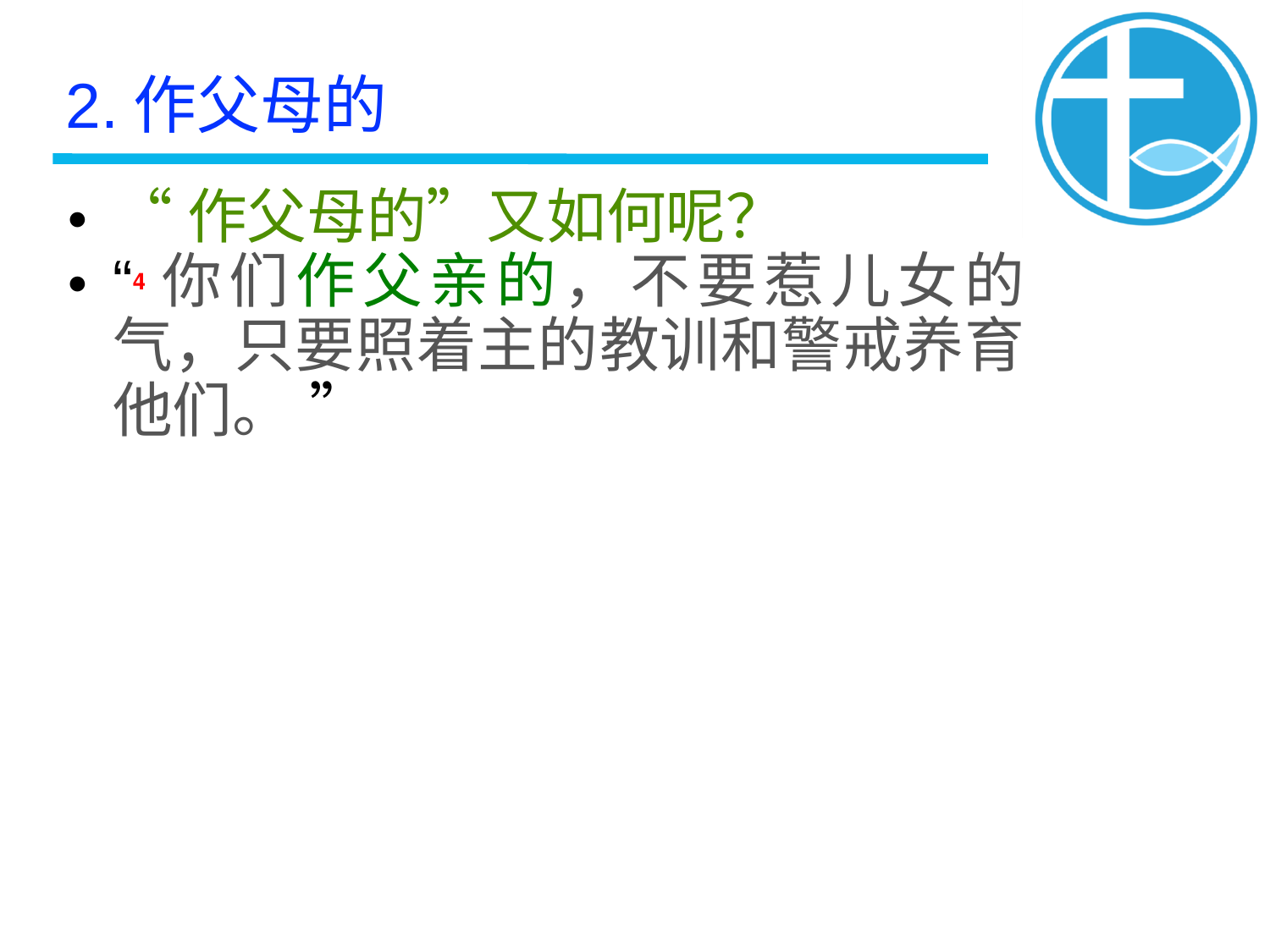

2.作父母的
“作父母的”又如何呢？
“4你们作父亲的，不要惹儿女的气，只要照着主的教训和警戒养育他们。 ”